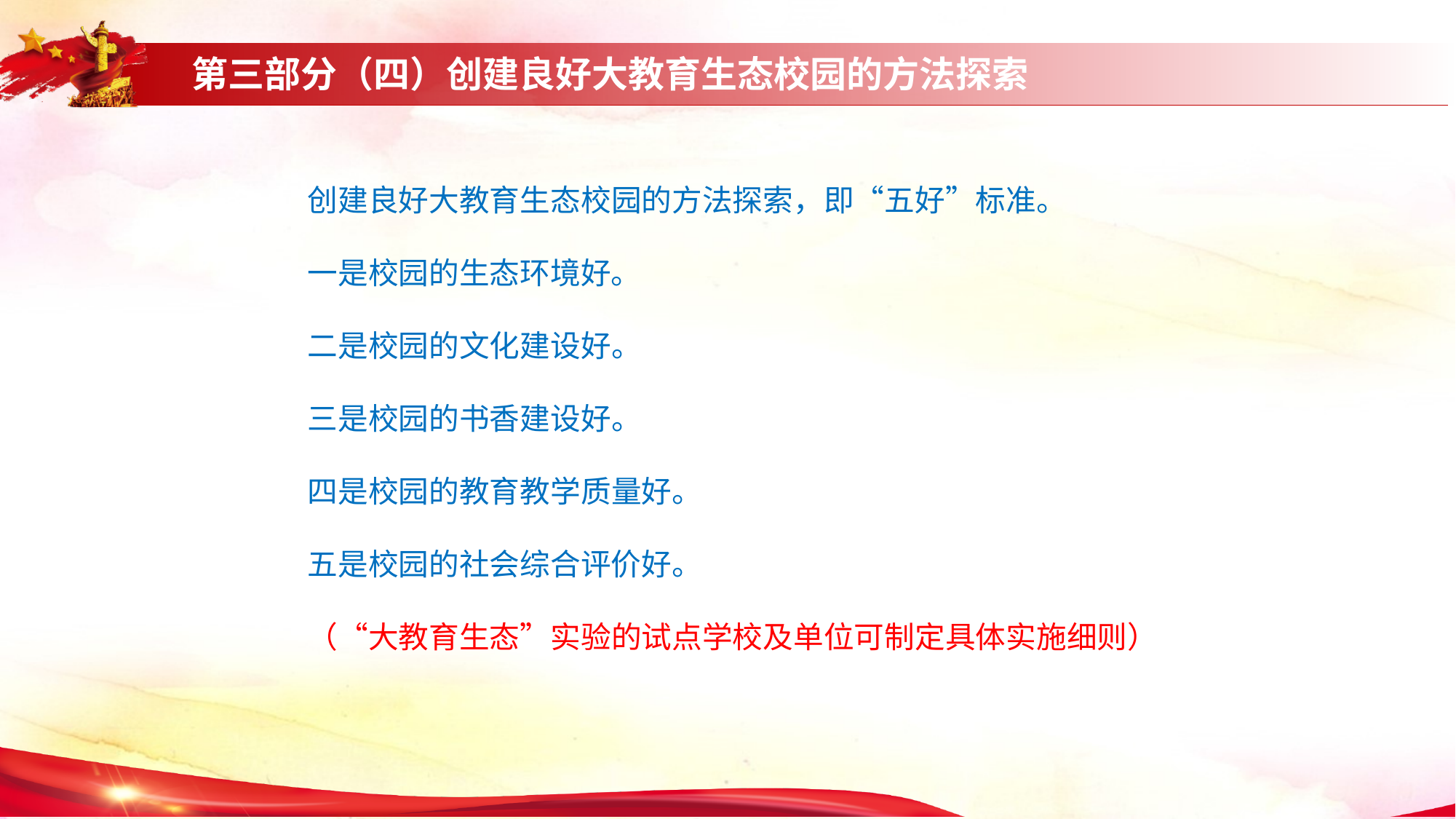

第三部分（四）创建良好大教育生态校园的方法探索
创建良好大教育生态校园的方法探索，即“五好”标准。

一是校园的生态环境好。

二是校园的文化建设好。

三是校园的书香建设好。

四是校园的教育教学质量好。

五是校园的社会综合评价好。

（“大教育生态”实验的试点学校及单位可制定具体实施细则）